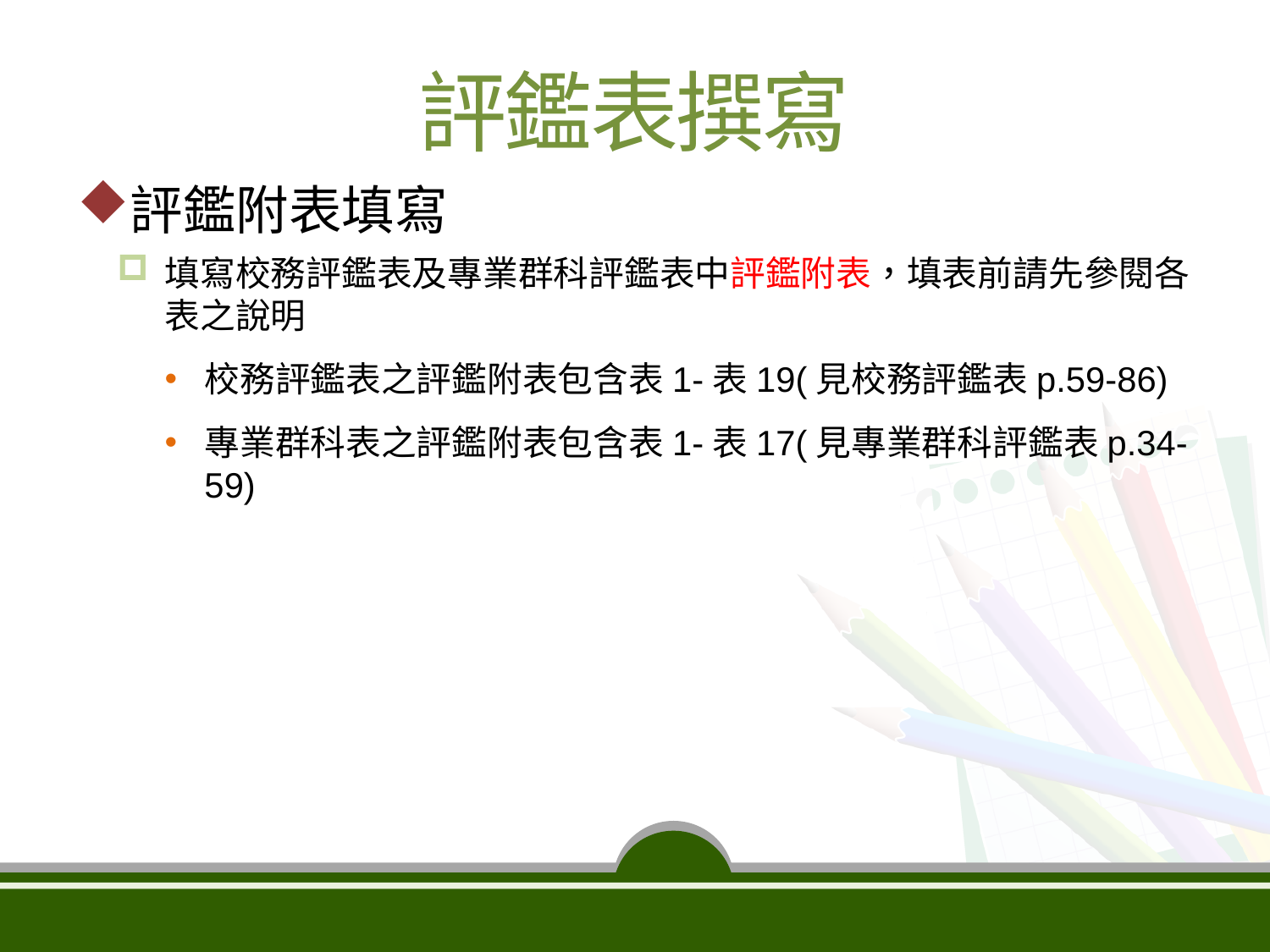

評鑑表撰寫
評鑑附表填寫
填寫校務評鑑表及專業群科評鑑表中評鑑附表，填表前請先參閱各表之說明
校務評鑑表之評鑑附表包含表1-表19(見校務評鑑表p.59-86)
專業群科表之評鑑附表包含表1-表17(見專業群科評鑑表p.34-59)